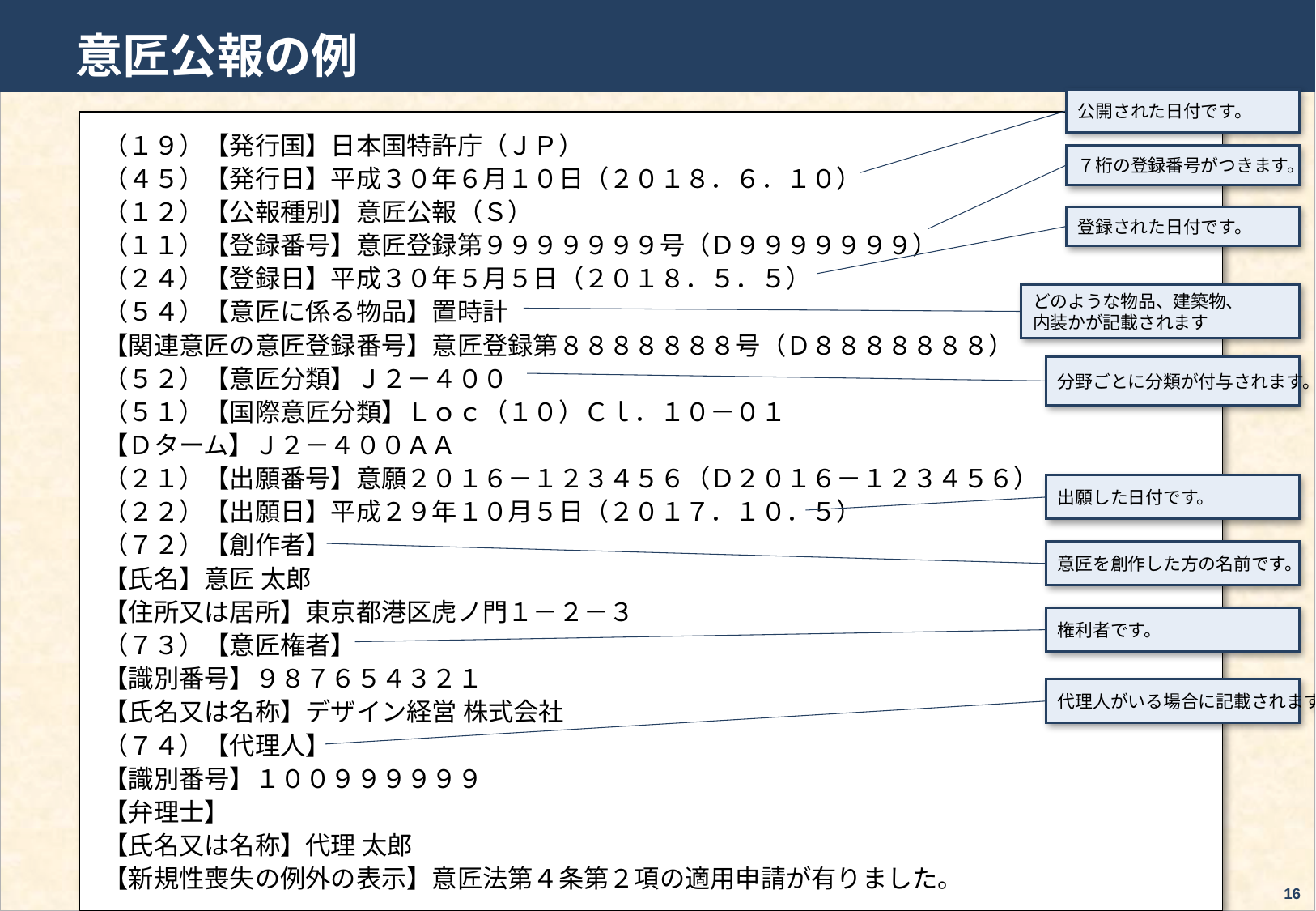

意匠公報の例
公開された日付です。

（１９）【発行国】日本国特許庁（ＪＰ）
（４５）【発行日】平成３０年６月１０日（２０１８．６．１０）
（１２）【公報種別】意匠公報（Ｓ）
（１１）【登録番号】意匠登録第９９９９９９９号（Ｄ９９９９９９９）
（２４）【登録日】平成３０年５月５日（２０１８．５．５）
（５４）【意匠に係る物品】置時計
【関連意匠の意匠登録番号】意匠登録第８８８８８８８号（Ｄ８８８８８８８）
（５２）【意匠分類】Ｊ２－４００
（５１）【国際意匠分類】Ｌｏｃ（１０）Ｃｌ．１０－０１
【Ｄターム】Ｊ２－４００ＡＡ
（２１）【出願番号】意願２０１６－１２３４５６（Ｄ２０１６－１２３４５６）
（２２）【出願日】平成２９年１０月５日（２０１７．１０．５）
（７２）【創作者】
【氏名】意匠 太郎
【住所又は居所】東京都港区虎ノ門１－２－３
（７３）【意匠権者】
【識別番号】９８７６５４３２１
【氏名又は名称】デザイン経営 株式会社
（７４）【代理人】
【識別番号】１００９９９９９９
【弁理士】
【氏名又は名称】代理 太郎
【新規性喪失の例外の表示】意匠法第４条第２項の適用申請が有りました。

７桁の登録番号がつきます。
登録された日付です。
どのような物品、建築物、
内装かが記載されます
分野ごとに分類が付与されます。
出願した日付です。
意匠を創作した方の名前です。
権利者です。
代理人がいる場合に記載されます。
16